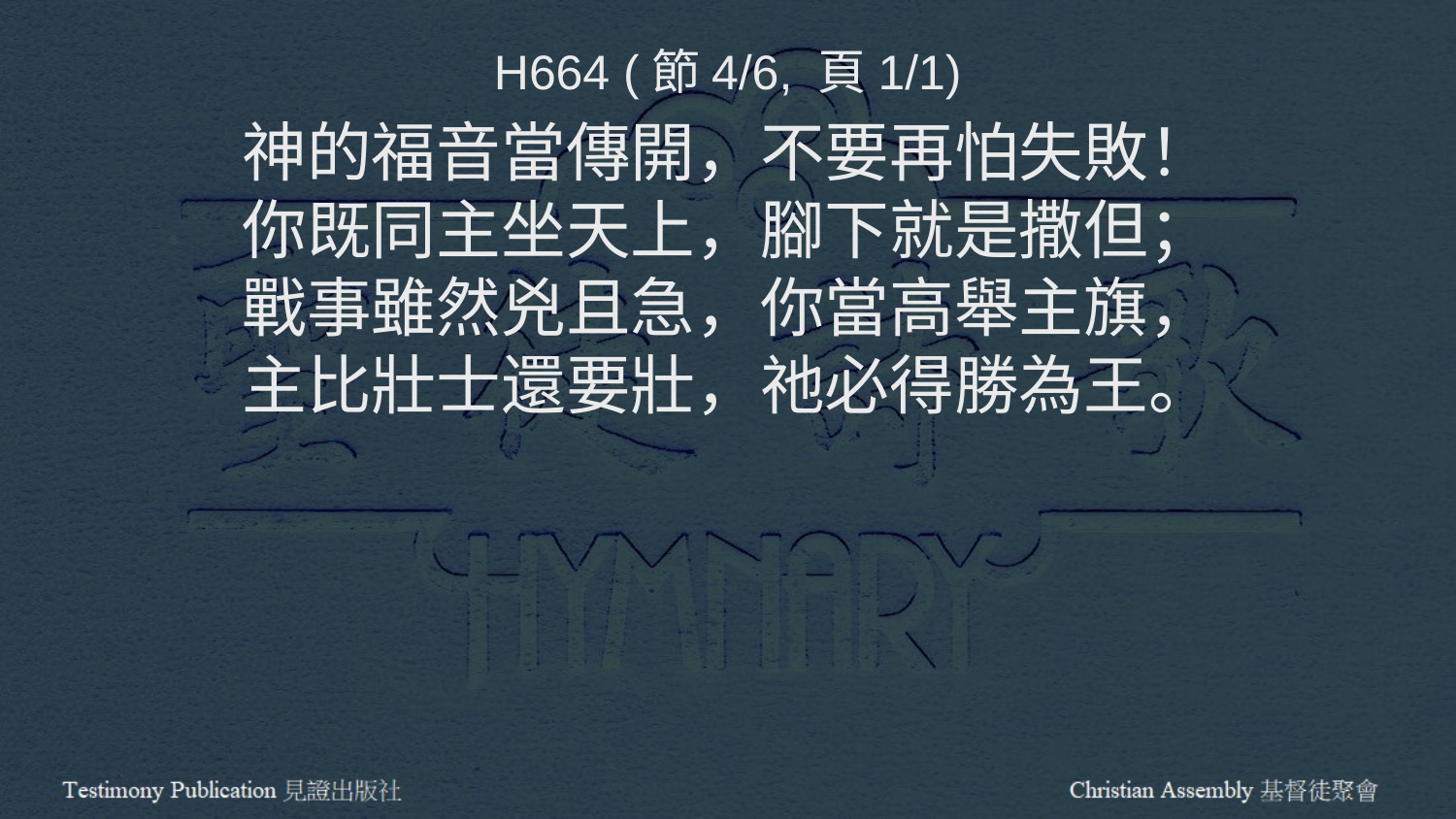

H664 (節4/6, 頁1/1)
神的福音當傳開，不要再怕失敗！
你既同主坐天上，腳下就是撒但；
戰事雖然兇且急，你當高舉主旗，
主比壯士還要壯，祂必得勝為王。